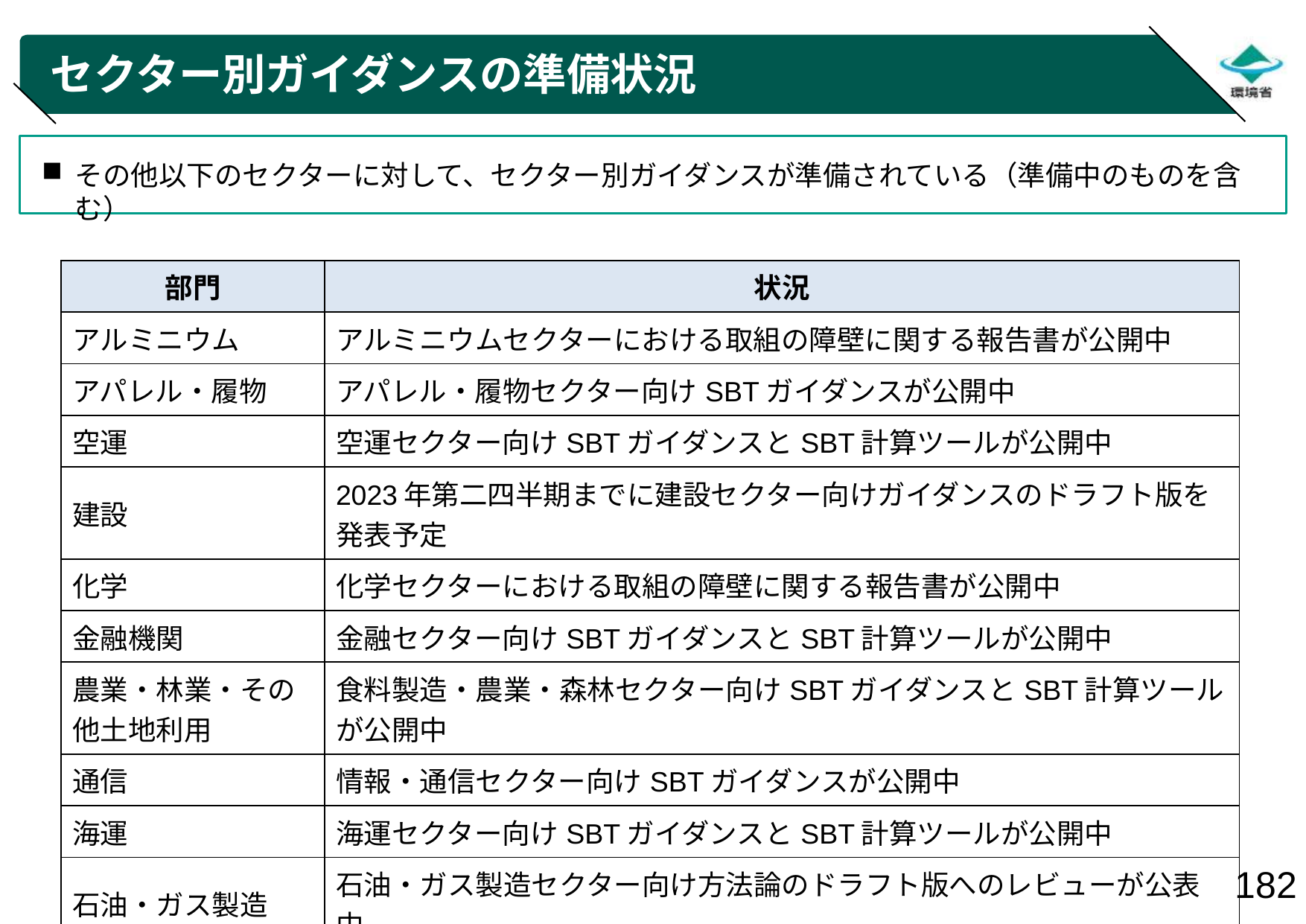

# セクター別ガイダンスの準備状況
その他以下のセクターに対して、セクター別ガイダンスが準備されている（準備中のものを含む）
| 部門 | 状況 |
| --- | --- |
| アルミニウム | アルミニウムセクターにおける取組の障壁に関する報告書が公開中 |
| アパレル・履物 | アパレル・履物セクター向けSBTガイダンスが公開中 |
| 空運 | 空運セクター向けSBTガイダンスとSBT計算ツールが公開中 |
| 建設 | 2023年第二四半期までに建設セクター向けガイダンスのドラフト版を発表予定 |
| 化学 | 化学セクターにおける取組の障壁に関する報告書が公開中 |
| 金融機関 | 金融セクター向けSBTガイダンスとSBT計算ツールが公開中 |
| 農業・林業・その他土地利用 | 食料製造・農業・森林セクター向けSBTガイダンスとSBT計算ツールが公開中 |
| 通信 | 情報・通信セクター向けSBTガイダンスが公開中 |
| 海運 | 海運セクター向けSBTガイダンスとSBT計算ツールが公開中 |
| 石油・ガス製造 | 石油・ガス製造セクター向け方法論のドラフト版へのレビューが公表中 |
| 鉄鋼 | 鉄鋼セクター向けSBTガイダンスとSBT計算ツールのドラフト版が公開中 |
| 陸運 | 陸運セクター向けSBTガイダンスとSBT計算ツールが公開中 |